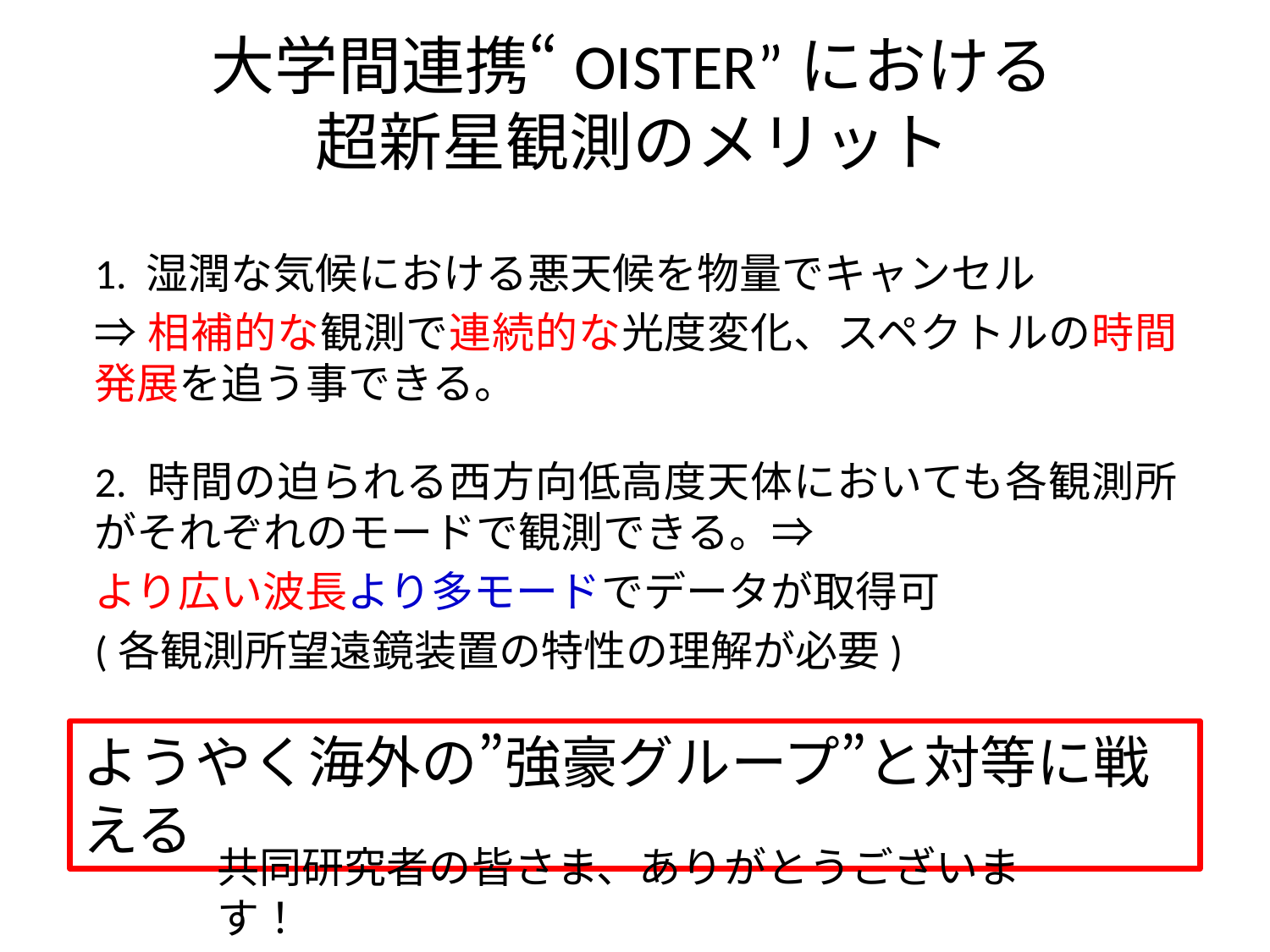

# 大学間連携“OISTER”における 超新星観測のメリット
1. 湿潤な気候における悪天候を物量でキャンセル
⇒相補的な観測で連続的な光度変化、スペクトルの時間発展を追う事できる。

2. 時間の迫られる西方向低高度天体においても各観測所がそれぞれのモードで観測できる。⇒
より広い波長より多モードでデータが取得可
(各観測所望遠鏡装置の特性の理解が必要)
ようやく海外の”強豪グループ”と対等に戦える
共同研究者の皆さま、ありがとうございます！